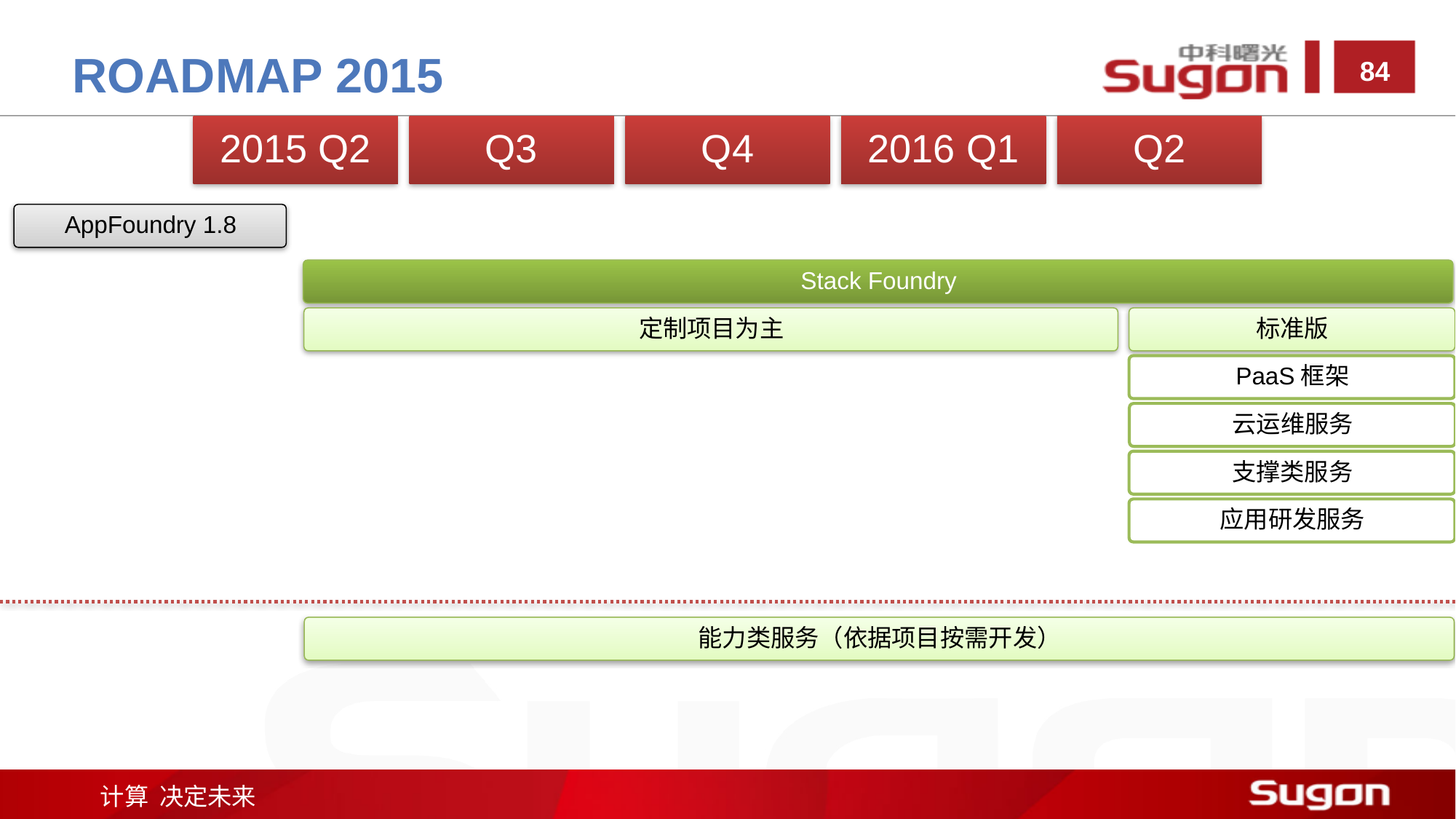

RoadMAP 2015
2015 Q2
Q3
Q4
2016 Q1
Q2
AppFoundry 1.8
Stack Foundry
标准版
定制项目为主
PaaS框架
云运维服务
支撑类服务
应用研发服务
能力类服务（依据项目按需开发）